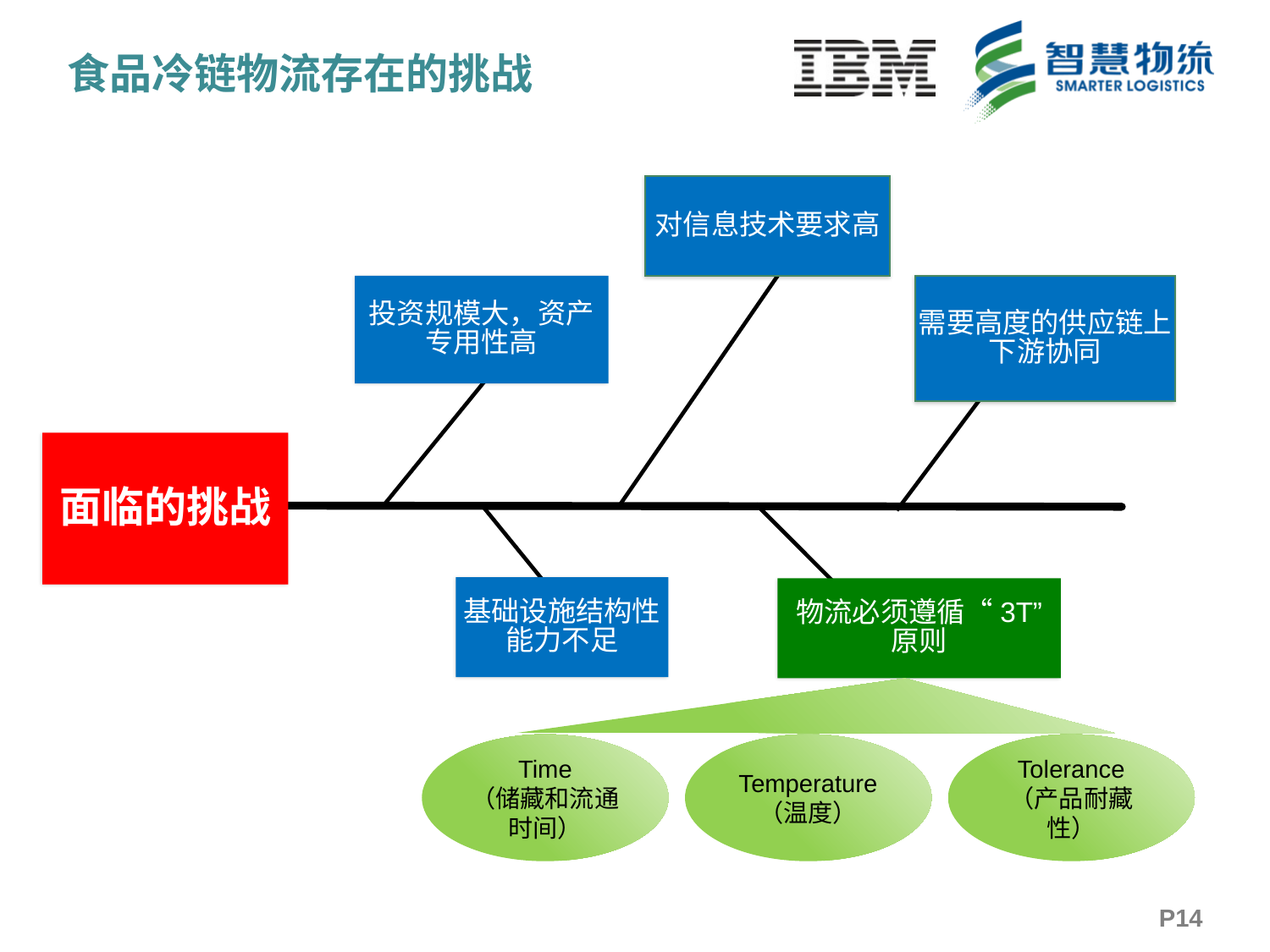

# 食品冷链物流存在的挑战
对信息技术要求高
投资规模大，资产专用性高
需要高度的供应链上下游协同
面临的挑战
基础设施结构性能力不足
物流必须遵循“3T”
原则

Time
（储藏和流通时间）
Temperature
（温度）
Tolerance
（产品耐藏性）